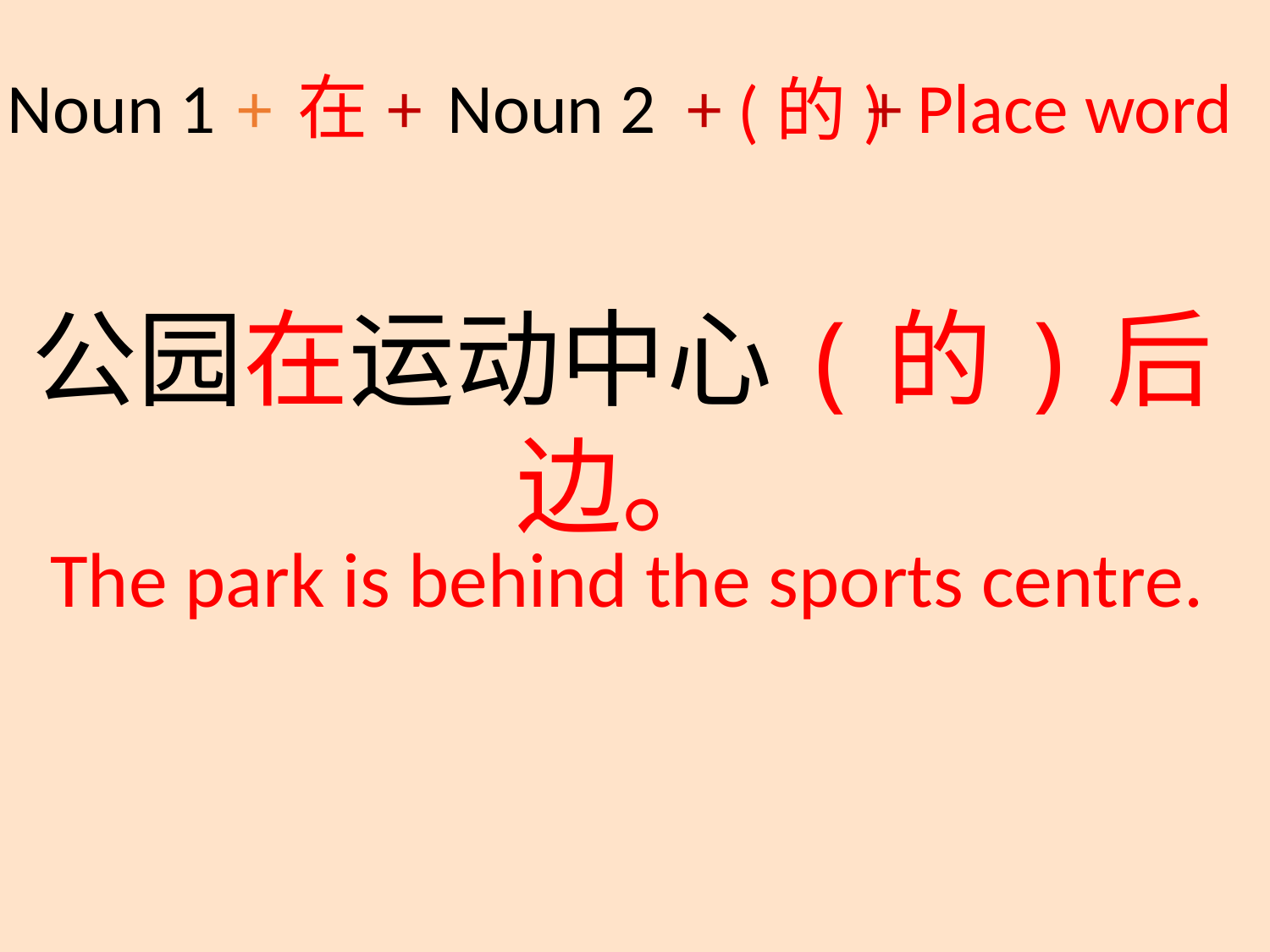

Noun 1
+
在
+
Noun 2
+
+
Place word
(的)
公园在运动中心(的)后边。
The park is behind the sports centre.